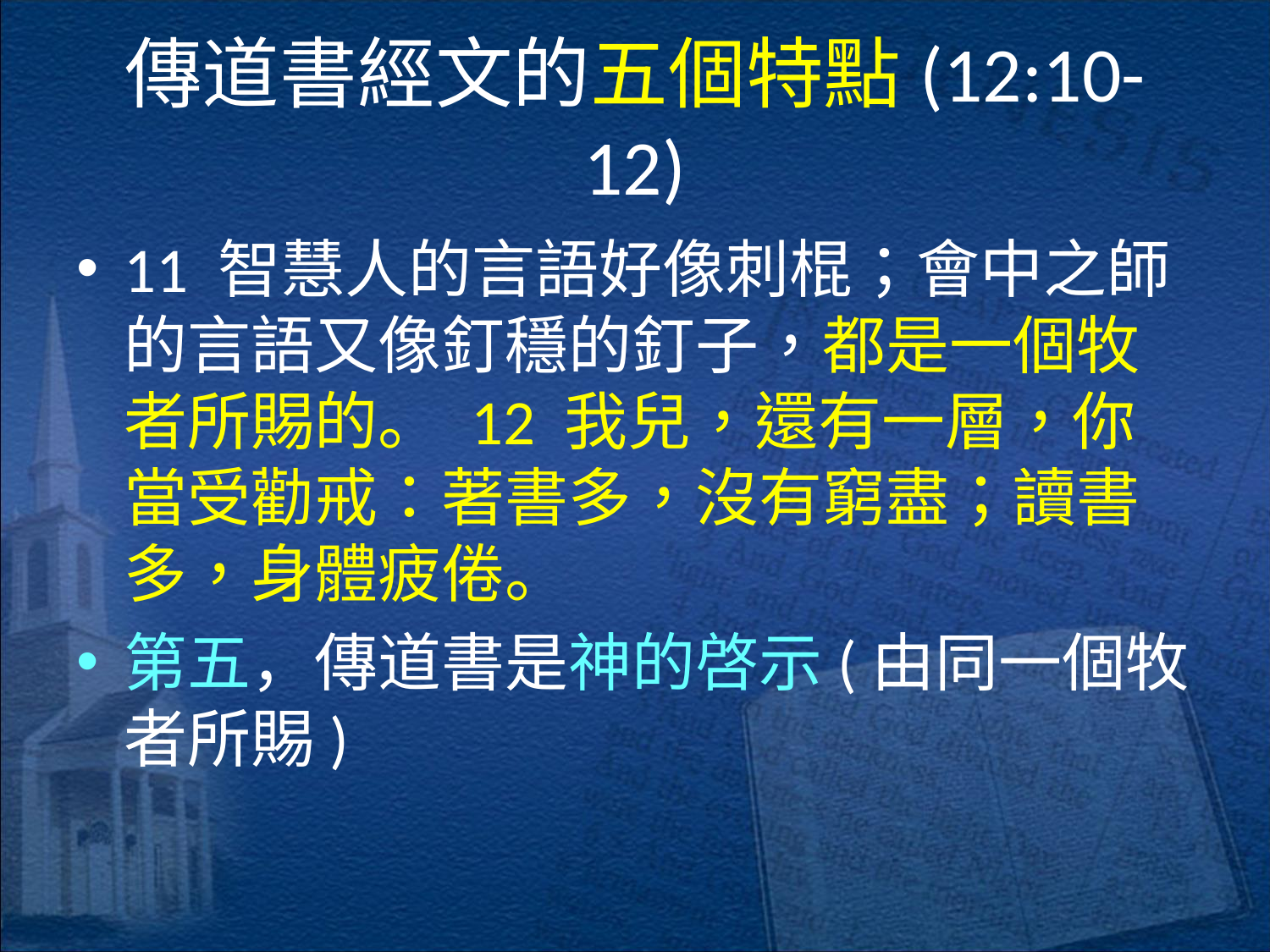

# 傳道書經文的五個特點(12:10-12)
11 智慧人的言語好像刺棍；會中之師的言語又像釘穩的釘子，都是一個牧者所賜的。 12 我兒，還有一層，你當受勸戒：著書多，沒有窮盡；讀書多，身體疲倦。
第五，傳道書是神的啓示(由同一個牧者所賜)